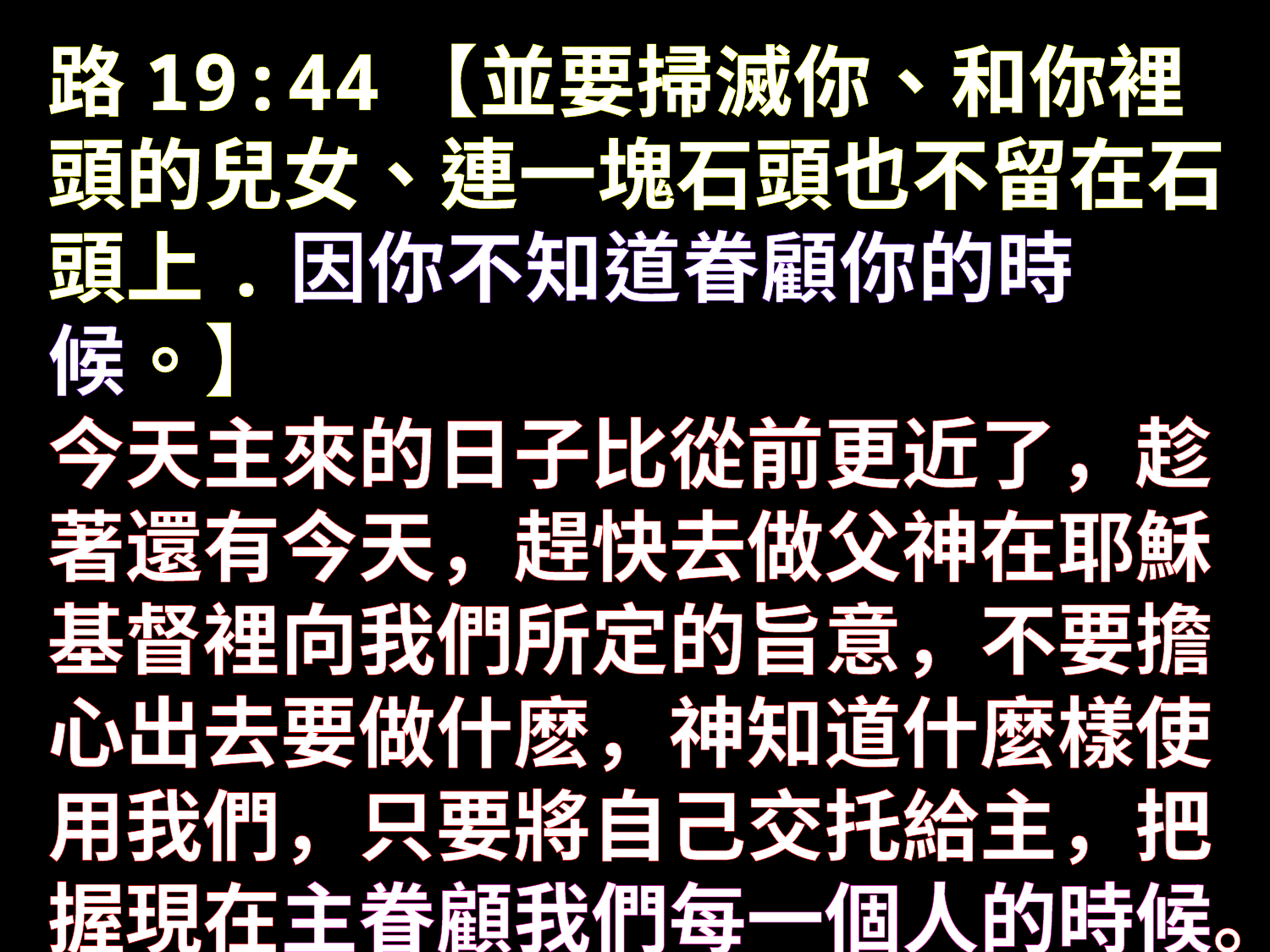

路19:44【並要掃滅你、和你裡頭的兒女、連一塊石頭也不留在石頭上.因你不知道眷顧你的時候。】
今天主來的日子比從前更近了，趁著還有今天，趕快去做父神在耶穌基督裡向我們所定的旨意，不要擔心出去要做什麽，神知道什麼樣使用我們，只要將自己交托給主，把握現在主眷顧我們每一個人的時候。